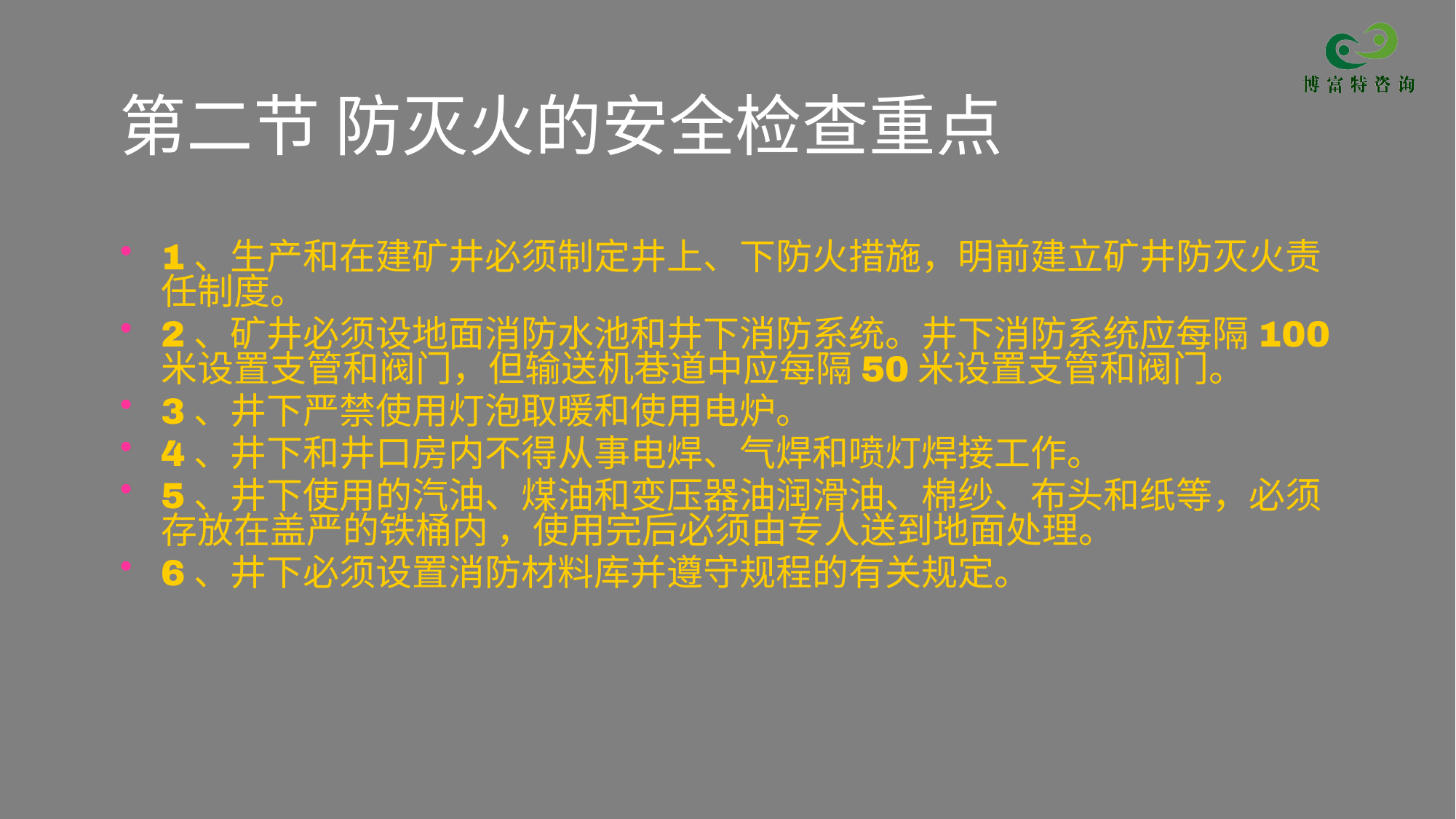

# 第二节 防灭火的安全检查重点
1、生产和在建矿井必须制定井上、下防火措施，明前建立矿井防灭火责任制度。
2、矿井必须设地面消防水池和井下消防系统。井下消防系统应每隔100米设置支管和阀门，但输送机巷道中应每隔50米设置支管和阀门。
3、井下严禁使用灯泡取暖和使用电炉。
4、井下和井口房内不得从事电焊、气焊和喷灯焊接工作。
5、井下使用的汽油、煤油和变压器油润滑油、棉纱、布头和纸等，必须存放在盖严的铁桶内 ，使用完后必须由专人送到地面处理。
6、井下必须设置消防材料库并遵守规程的有关规定。